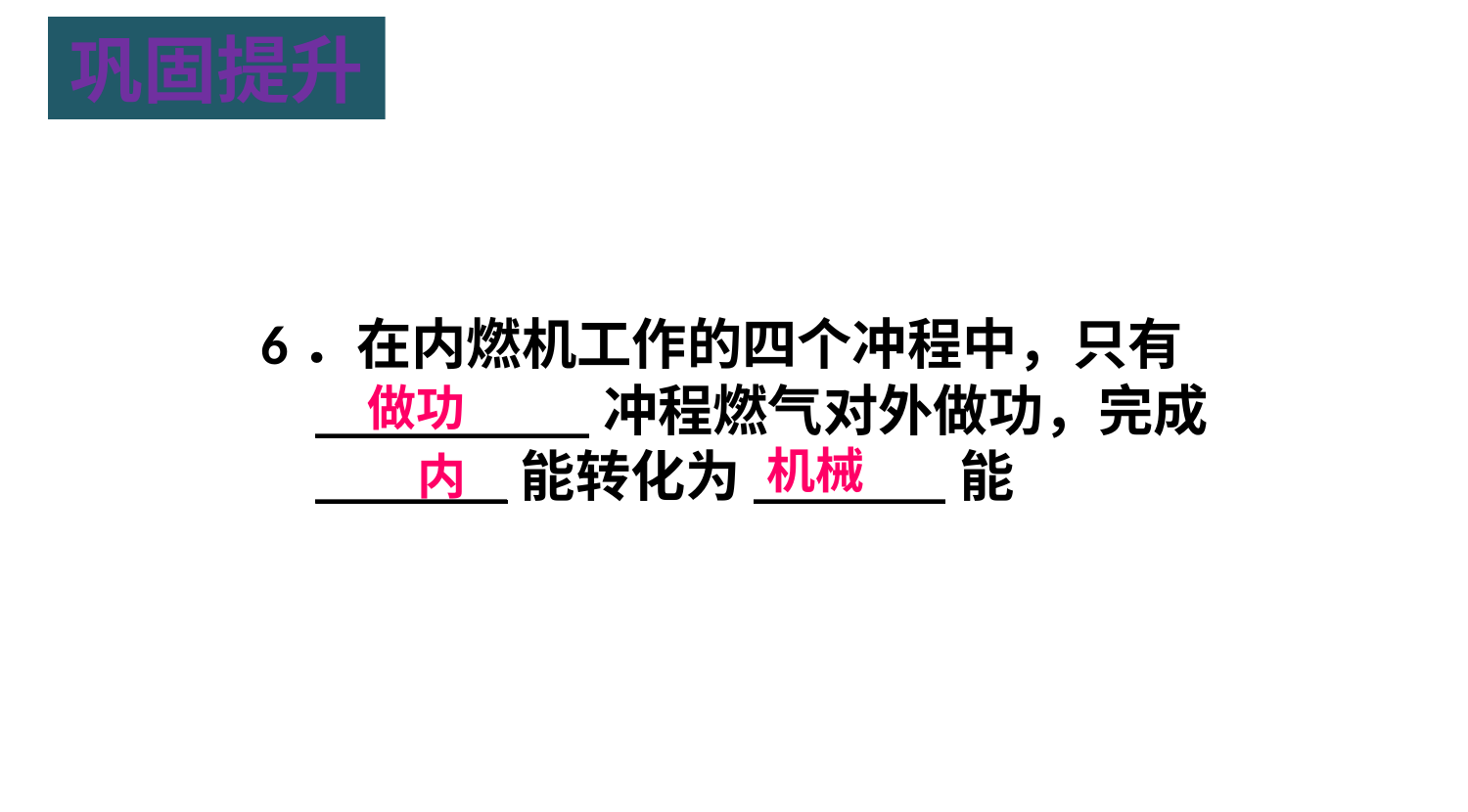

巩固提升

6．在内燃机工作的四个冲程中，只有__________冲程燃气对外做功，完成_______能转化为_______能
做功
机械
内